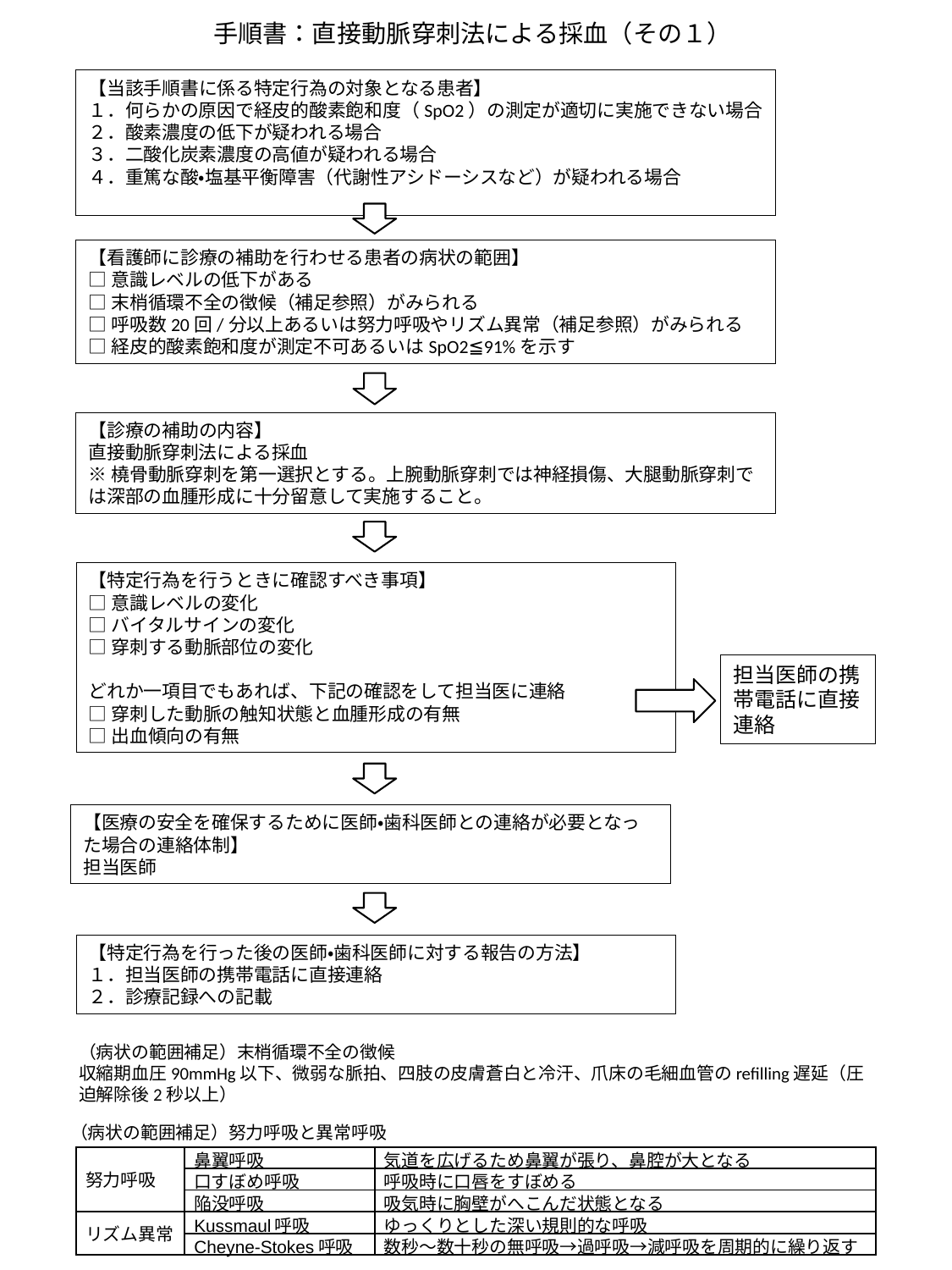

手順書：直接動脈穿刺法による採血（その１）
【当該手順書に係る特定行為の対象となる患者】
１．何らかの原因で経皮的酸素飽和度（SpO2）の測定が適切に実施できない場合
２．酸素濃度の低下が疑われる場合
３．二酸化炭素濃度の高値が疑われる場合
４．重篤な酸・塩基平衡障害（代謝性アシドーシスなど）が疑われる場合

【看護師に診療の補助を行わせる患者の病状の範囲】
□意識レベルの低下がある
□末梢循環不全の徴候（補足参照）がみられる
□呼吸数20回/分以上あるいは努力呼吸やリズム異常（補足参照）がみられる
□経皮的酸素飽和度が測定不可あるいはSpO2≦91%を示す

【診療の補助の内容】
直接動脈穿刺法による採血
※橈骨動脈穿刺を第一選択とする。上腕動脈穿刺では神経損傷、大腿動脈穿刺では深部の血腫形成に十分留意して実施すること。

【特定行為を行うときに確認すべき事項】
□意識レベルの変化
□バイタルサインの変化
□穿刺する動脈部位の変化

どれか一項目でもあれば、下記の確認をして担当医に連絡
□穿刺した動脈の触知状態と血腫形成の有無
□出血傾向の有無
担当医師の携帯電話に直接連絡

【医療の安全を確保するために医師・歯科医師との連絡が必要となった場合の連絡体制】
担当医師

【特定行為を行った後の医師・歯科医師に対する報告の方法】
１．担当医師の携帯電話に直接連絡
２．診療記録への記載
（病状の範囲補足）末梢循環不全の徴候
収縮期血圧90mmHg以下、微弱な脈拍、四肢の皮膚蒼白と冷汗、爪床の毛細血管のrefilling遅延（圧迫解除後2秒以上）
（病状の範囲補足）努力呼吸と異常呼吸
| 努力呼吸 | 鼻翼呼吸 | 気道を広げるため鼻翼が張り、鼻腔が大となる |
| --- | --- | --- |
|  | 口すぼめ呼吸 | 呼吸時に口唇をすぼめる |
|  | 陥没呼吸 | 吸気時に胸壁がへこんだ状態となる |
| リズム異常 | Kussmaul呼吸 | ゆっくりとした深い規則的な呼吸 |
|  | Cheyne-Stokes呼吸 | 数秒～数十秒の無呼吸→過呼吸→減呼吸を周期的に繰り返す |